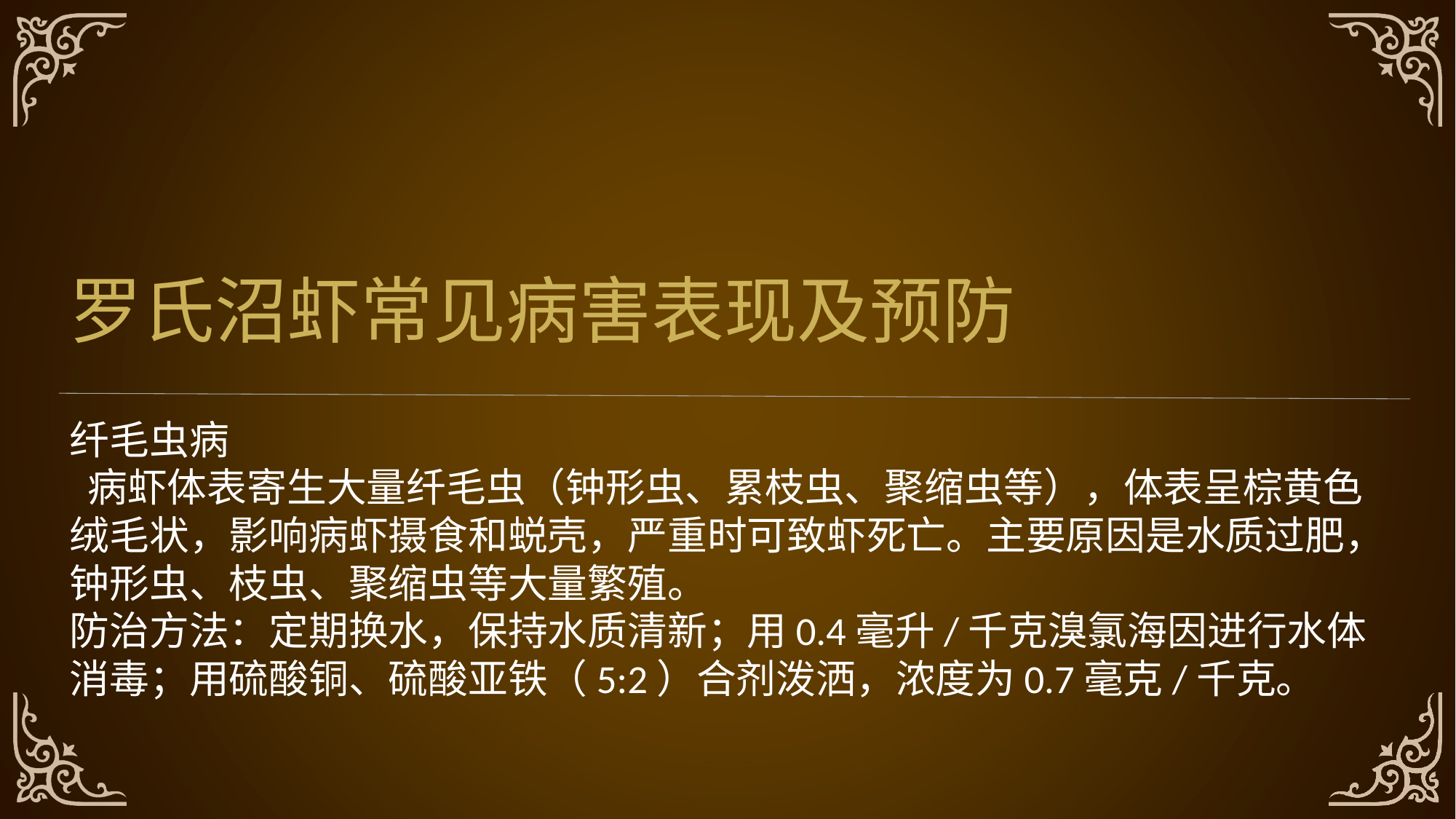

罗氏沼虾常见病害表现及预防
纤毛虫病
 病虾体表寄生大量纤毛虫（钟形虫、累枝虫、聚缩虫等），体表呈棕黄色绒毛状，影响病虾摄食和蜕壳，严重时可致虾死亡。主要原因是水质过肥，钟形虫、枝虫、聚缩虫等大量繁殖。
防治方法：定期换水，保持水质清新；用0.4毫升/千克溴氯海因进行水体消毒；用硫酸铜、硫酸亚铁（5:2）合剂泼洒，浓度为0.7毫克/千克。